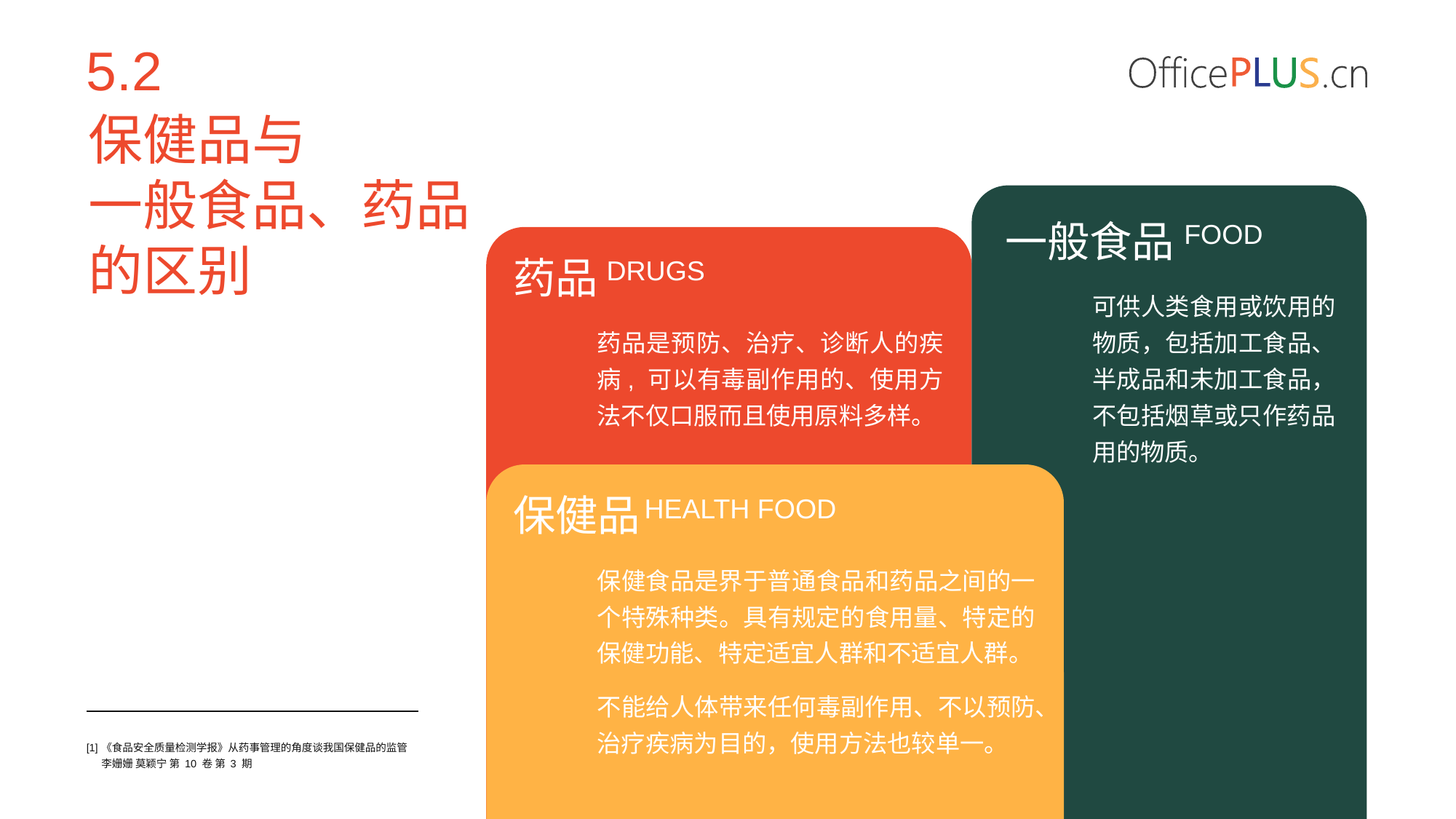

5.2

保健品与
一般食品、药品
的区别

一般食品
FOOD
可供人类食用或饮用的物质，包括加工食品、半成品和未加工食品，不包括烟草或只作药品用的物质。

药品
DRUGS
药品是预防、治疗、诊断人的疾病, 可以有毒副作用的、使用方法不仅口服而且使用原料多样。

保健品
HEALTH FOOD
保健食品是界于普通食品和药品之间的一个特殊种类。具有规定的食用量、特定的保健功能、特定适宜人群和不适宜人群。
不能给人体带来任何毒副作用、不以预防、治疗疾病为目的，使用方法也较单一。

[1]
《食品安全质量检测学报》从药事管理的角度谈我国保健品的监管  李姗姗 莫颖宁 第 10 卷 第 3 期